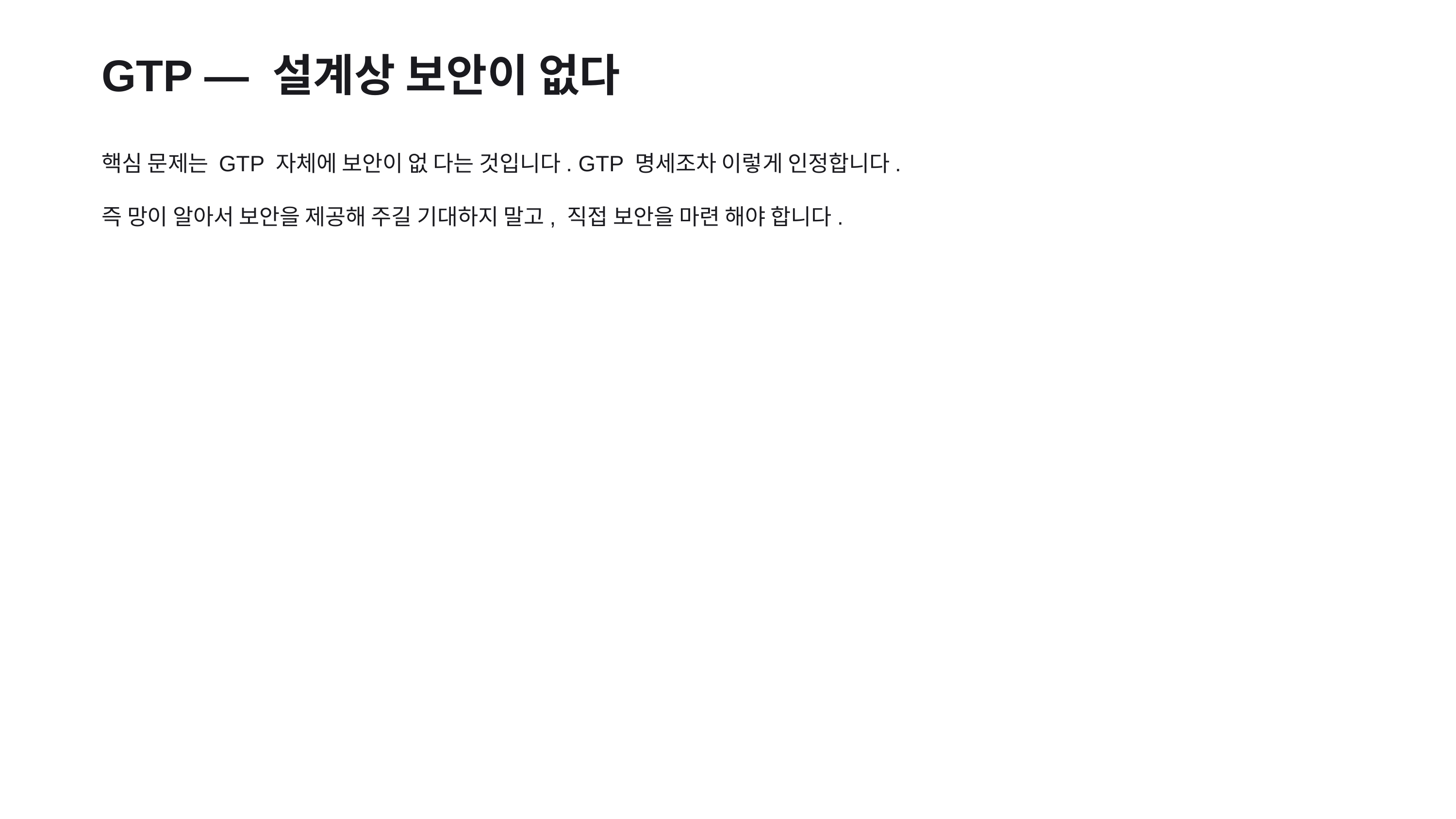

GTP — 설계상 보안이 없다
핵심 문제는 GTP 자체에 보안이 없 다는 것입니다. GTP 명세조차 이렇게 인정합니다.

즉 망이 알아서 보안을 제공해 주길 기대하지 말고, 직접 보안을 마련 해야 합니다.